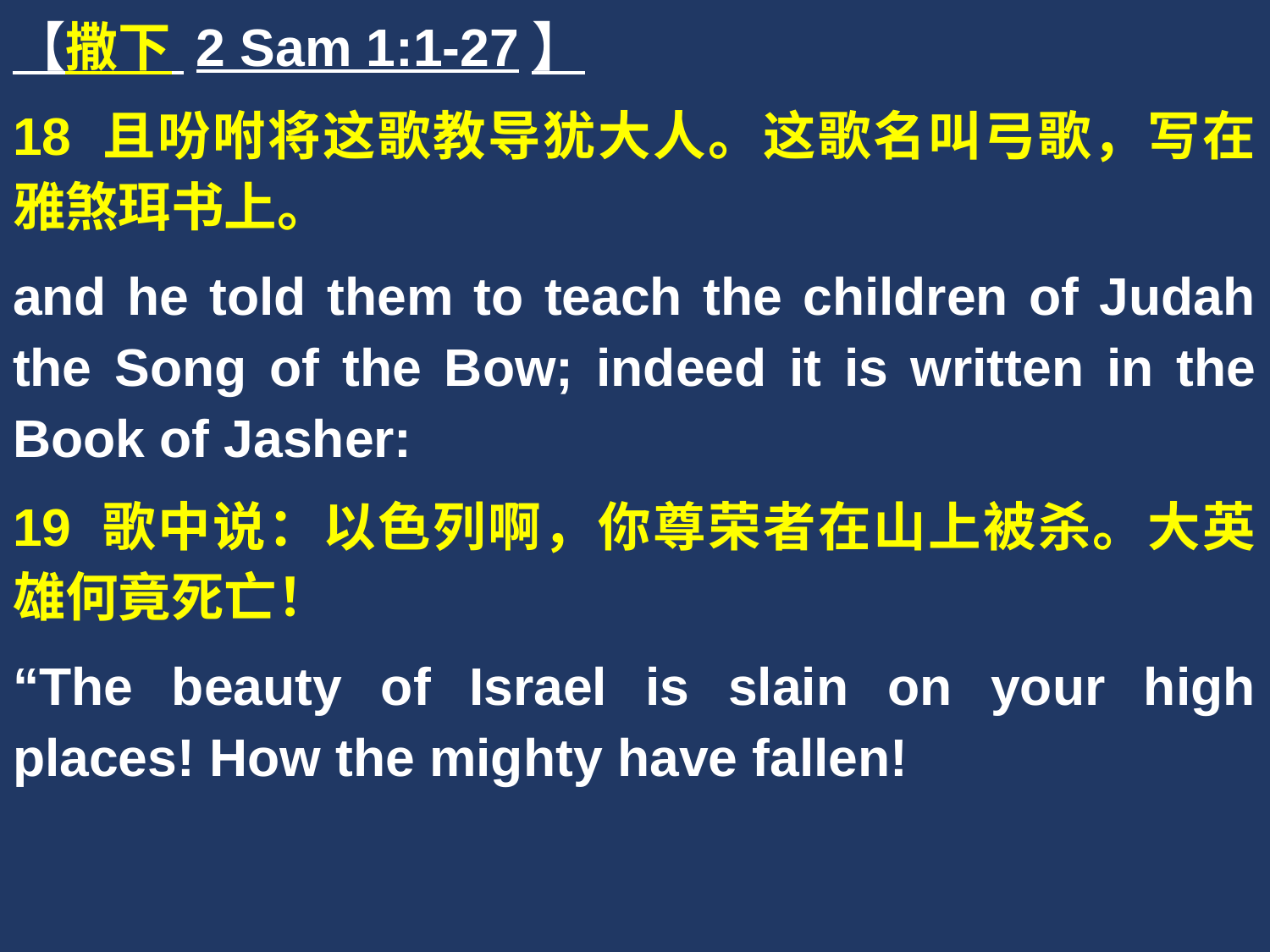

【撒下 2 Sam 1:1-27】
18 且吩咐将这歌教导犹大人。这歌名叫弓歌，写在雅煞珥书上。
and he told them to teach the children of Judah the Song of the Bow; indeed it is written in the Book of Jasher:
19 歌中说：以色列啊，你尊荣者在山上被杀。大英雄何竟死亡！
“The beauty of Israel is slain on your high places! How the mighty have fallen!